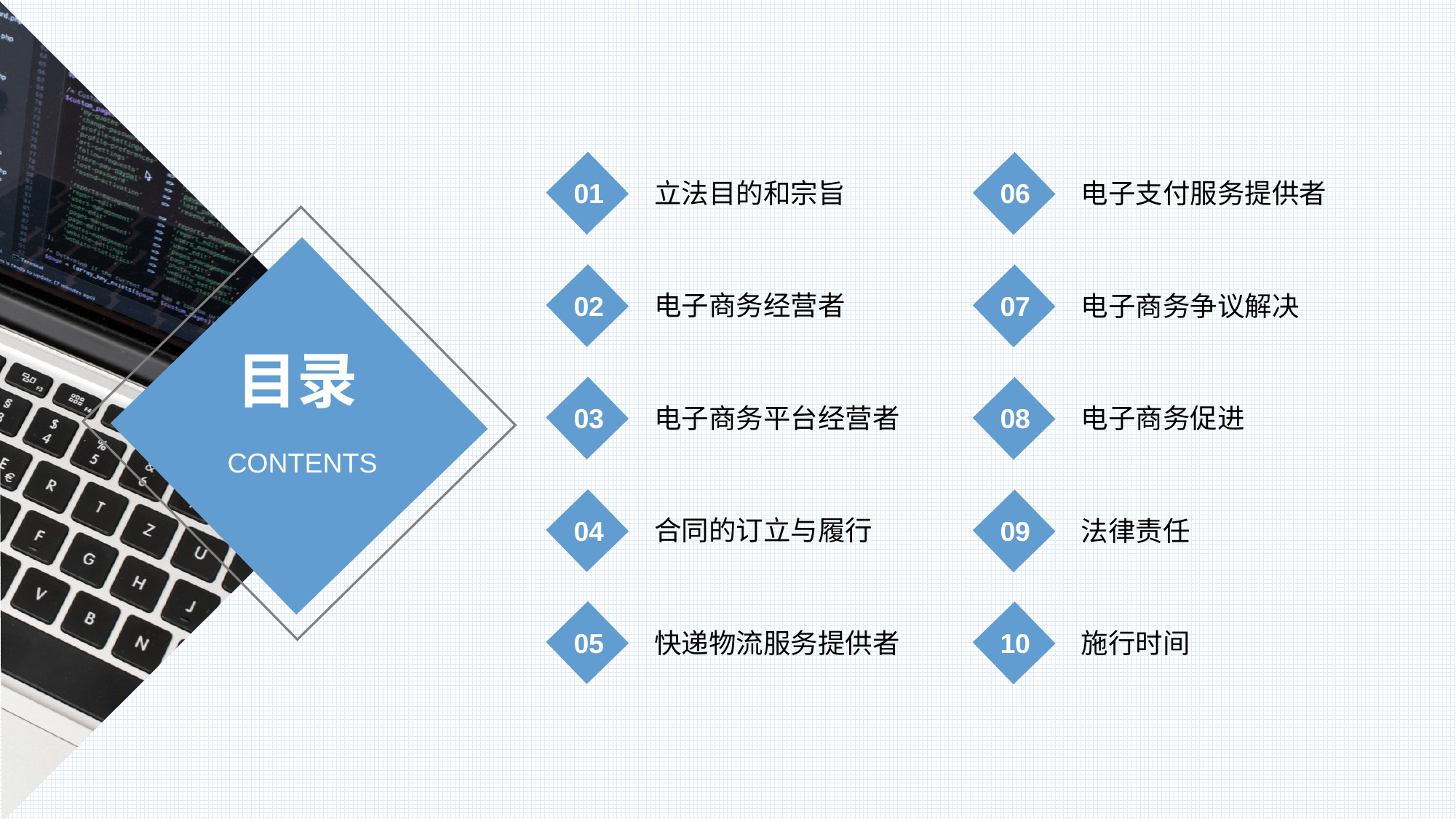

立法目的和宗旨
01

06
电子支付服务提供者

目录
CONTENTS

电子商务经营者
02

电子商务争议解决
07

电子商务平台经营者
03

电子商务促进
08

合同的订立与履行
04

法律责任
09

快递物流服务提供者
05

施行时间
10